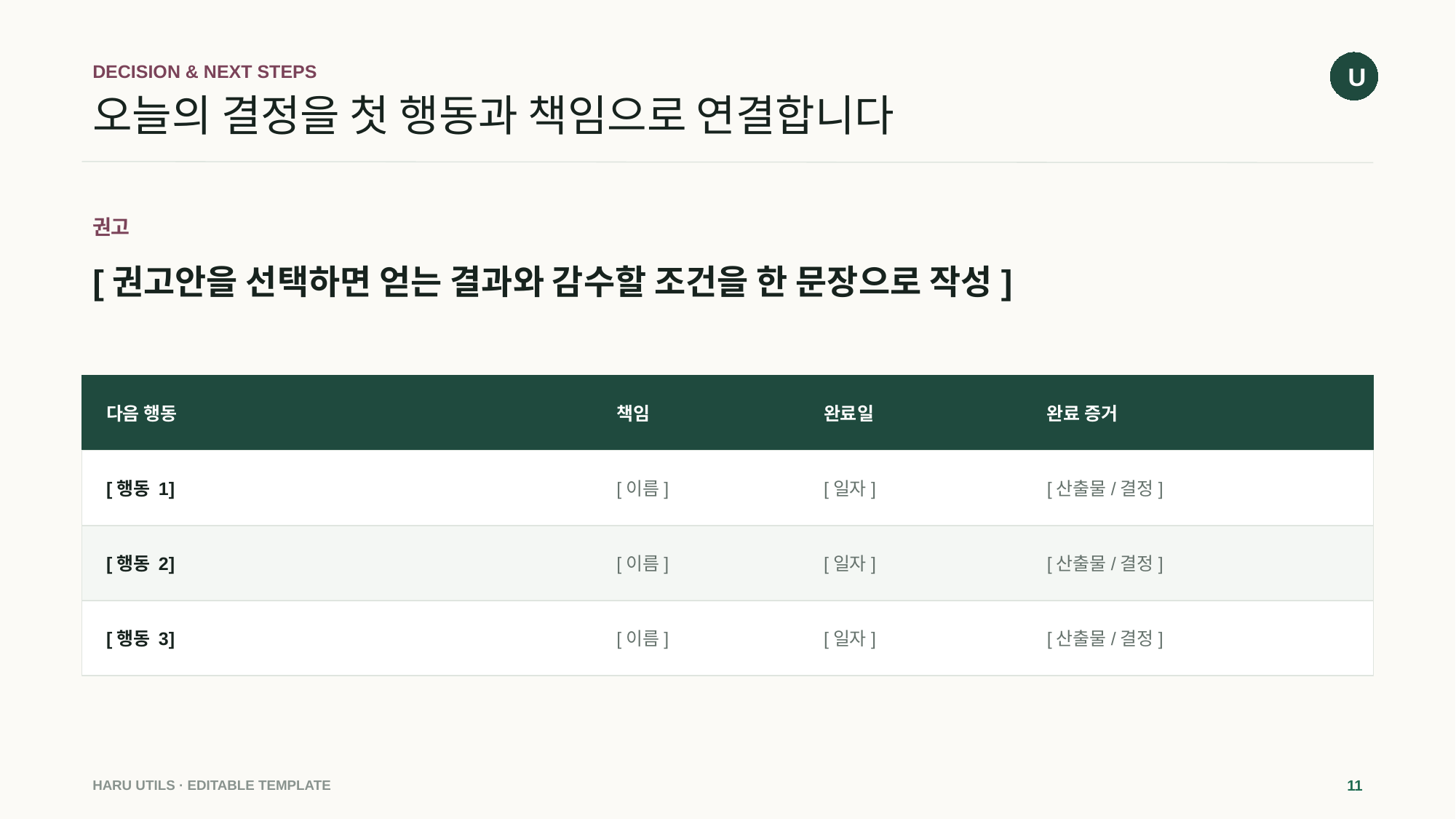

U
DECISION & NEXT STEPS
# 오늘의 결정을 첫 행동과 책임으로 연결합니다

권고
[권고안을 선택하면 얻는 결과와 감수할 조건을 한 문장으로 작성]

다음 행동
책임
완료일
완료 증거

[행동 1]
[이름]
[일자]
[산출물/결정]

[행동 2]
[이름]
[일자]
[산출물/결정]

[행동 3]
[이름]
[일자]
[산출물/결정]
HARU UTILS · EDITABLE TEMPLATE
11